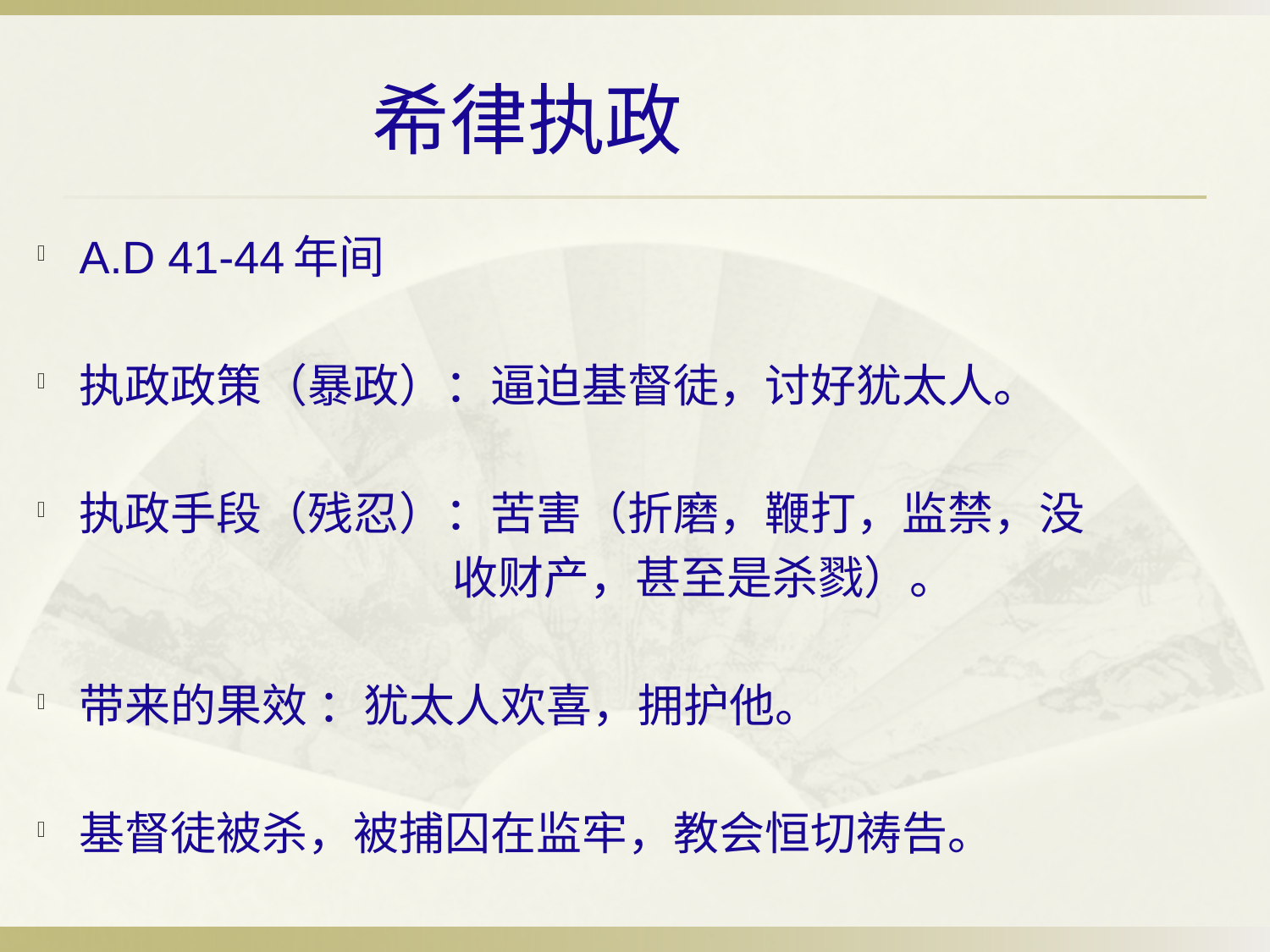

# 希律执政
A.D 41-44年间

执政政策（暴政）：逼迫基督徒，讨好犹太人。

执政手段（残忍）：苦害（折磨，鞭打，监禁，没
                                        收财产，甚至是杀戮）。

带来的果效 ：犹太人欢喜，拥护他。

基督徒被杀，被捕囚在监牢，教会恒切祷告。